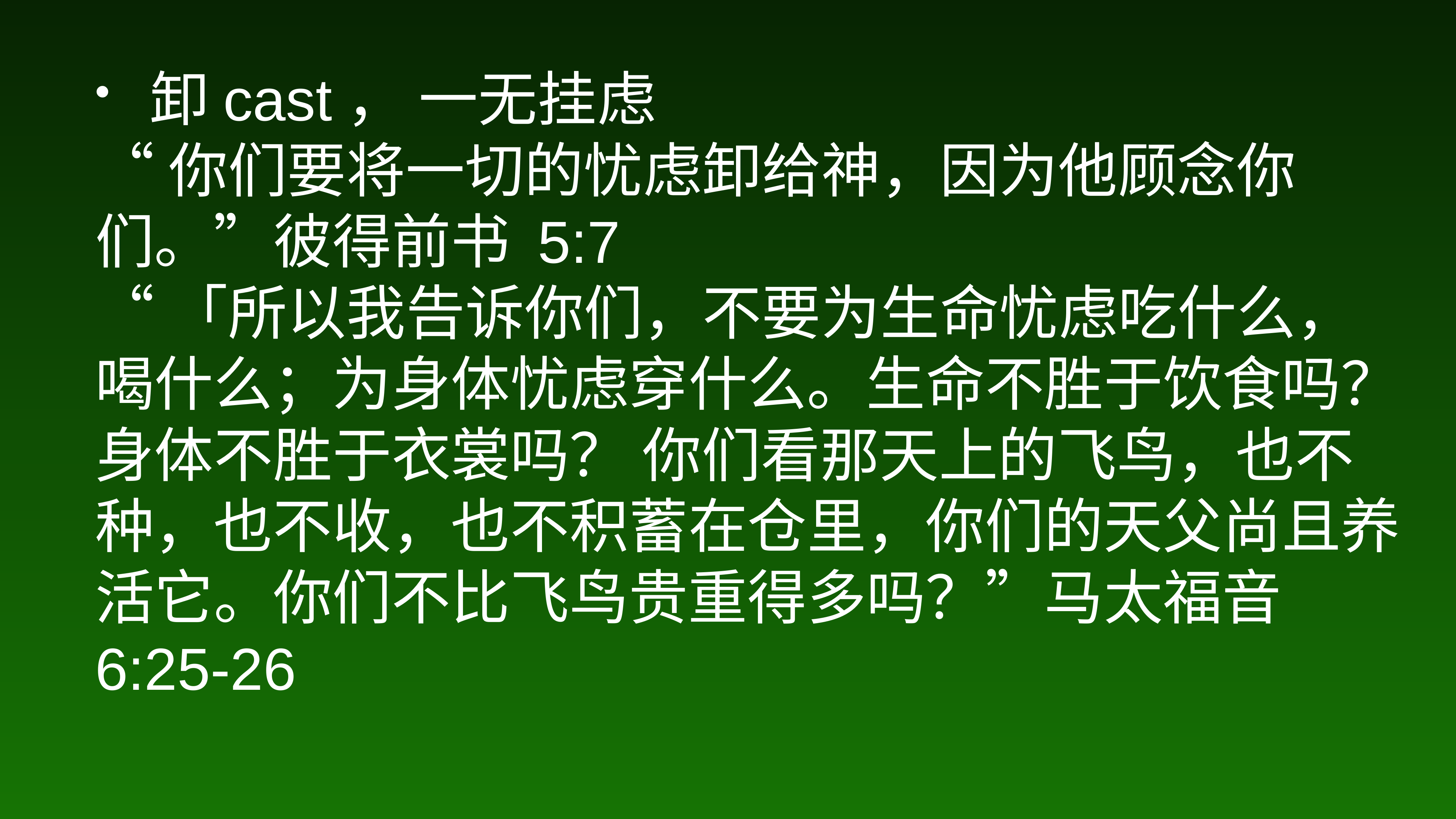

# 卸cast， 一无挂虑
“你们要将一切的忧虑卸给神，因为他顾念你们。”彼得前书 5:7
“「所以我告诉你们，不要为生命忧虑吃什么，喝什么；为身体忧虑穿什么。生命不胜于饮食吗？身体不胜于衣裳吗？ 你们看那天上的飞鸟，也不种，也不收，也不积蓄在仓里，你们的天父尚且养活它。你们不比飞鸟贵重得多吗？”马太福音 6:25-26